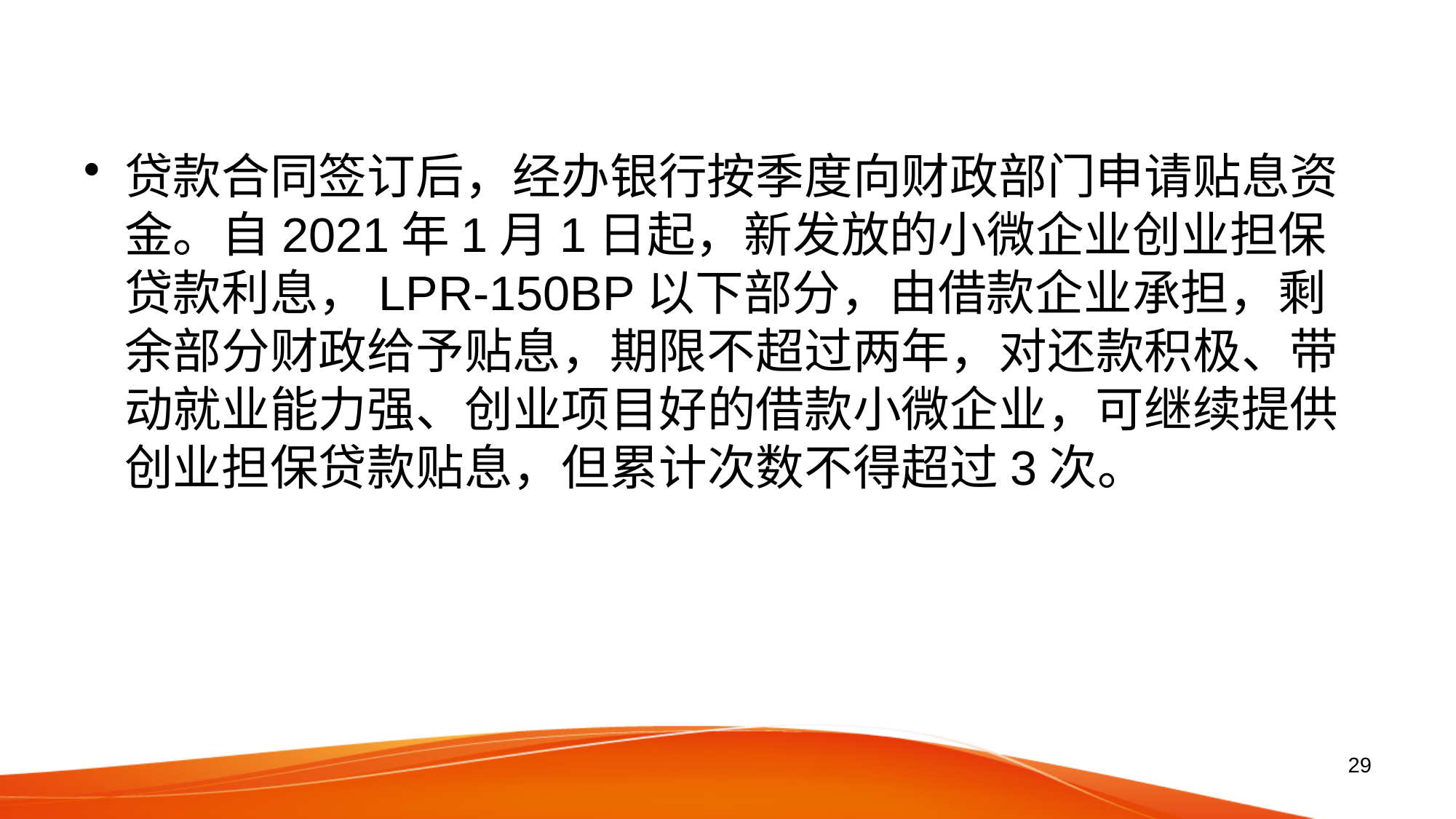

#
贷款合同签订后，经办银行按季度向财政部门申请贴息资金。自2021年1月1日起，新发放的小微企业创业担保贷款利息，LPR-150BP以下部分，由借款企业承担，剩余部分财政给予贴息，期限不超过两年，对还款积极、带动就业能力强、创业项目好的借款小微企业，可继续提供创业担保贷款贴息，但累计次数不得超过3次。

29